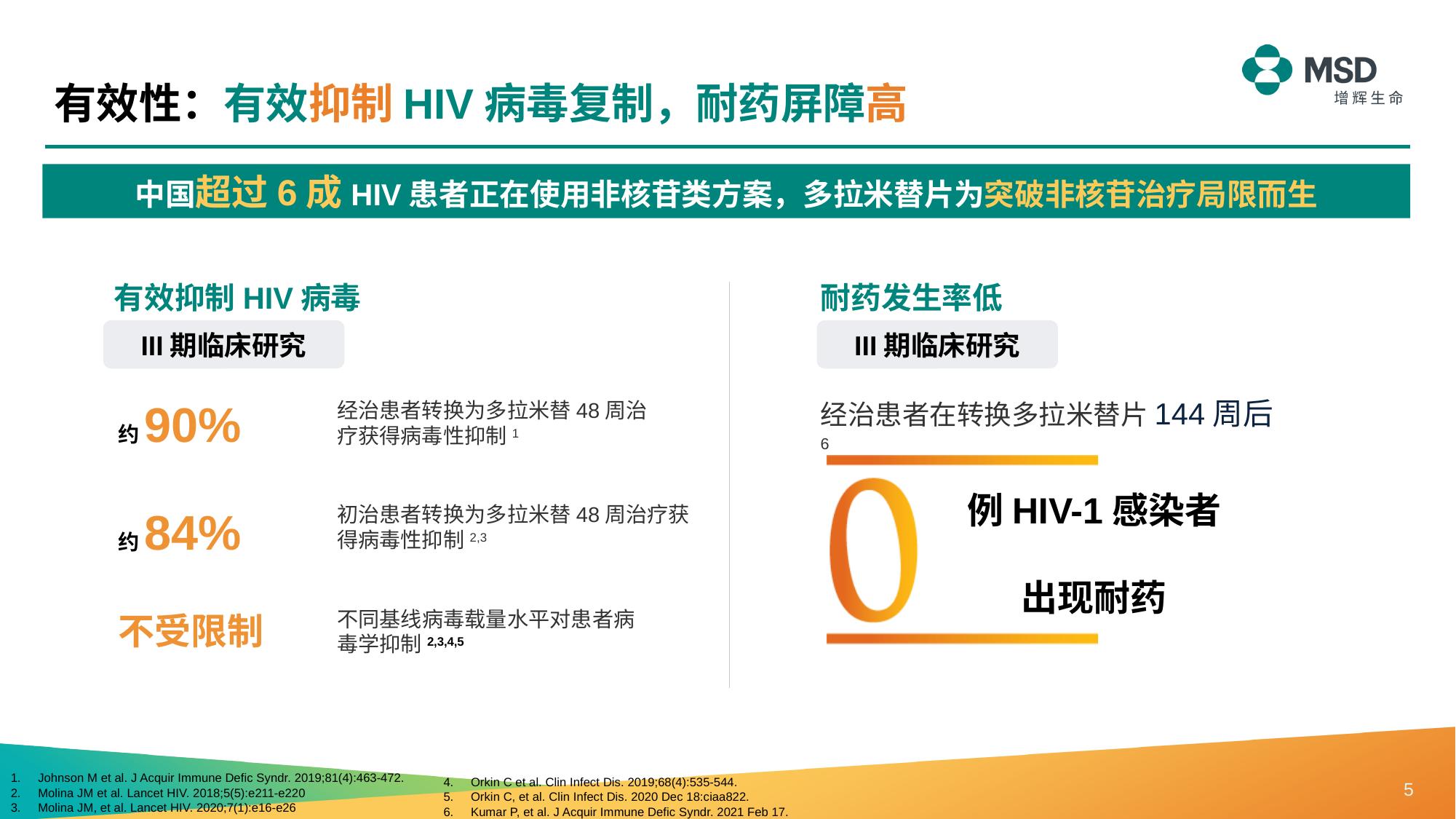

有效性：有效抑制HIV病毒复制，耐药屏障高
中国超过6成HIV患者正在使用非核苷类方案，多拉米替片为突破非核苷治疗局限而生
 有效抑制HIV病毒
耐药发生率低
III期临床研究
III期临床研究
约90%
经治患者转换为多拉米替48周治疗获得病毒性抑制1
约84%
初治患者转换为多拉米替48周治疗获得病毒性抑制2,3
不受限制
经治患者在转换多拉米替片144周后6
例HIV-1感染者
出现耐药

不同基线病毒载量水平对患者病毒学抑制2,3,4,5
Johnson M et al. J Acquir Immune Defic Syndr. 2019;81(4):463-472.
Molina JM et al. Lancet HIV. 2018;5(5):e211-e220
Molina JM, et al. Lancet HIV. 2020;7(1):e16-e26
Orkin C et al. Clin Infect Dis. 2019;68(4):535-544.
Orkin C, et al. Clin Infect Dis. 2020 Dec 18:ciaa822.
Kumar P, et al. J Acquir Immune Defic Syndr. 2021 Feb 17.
5